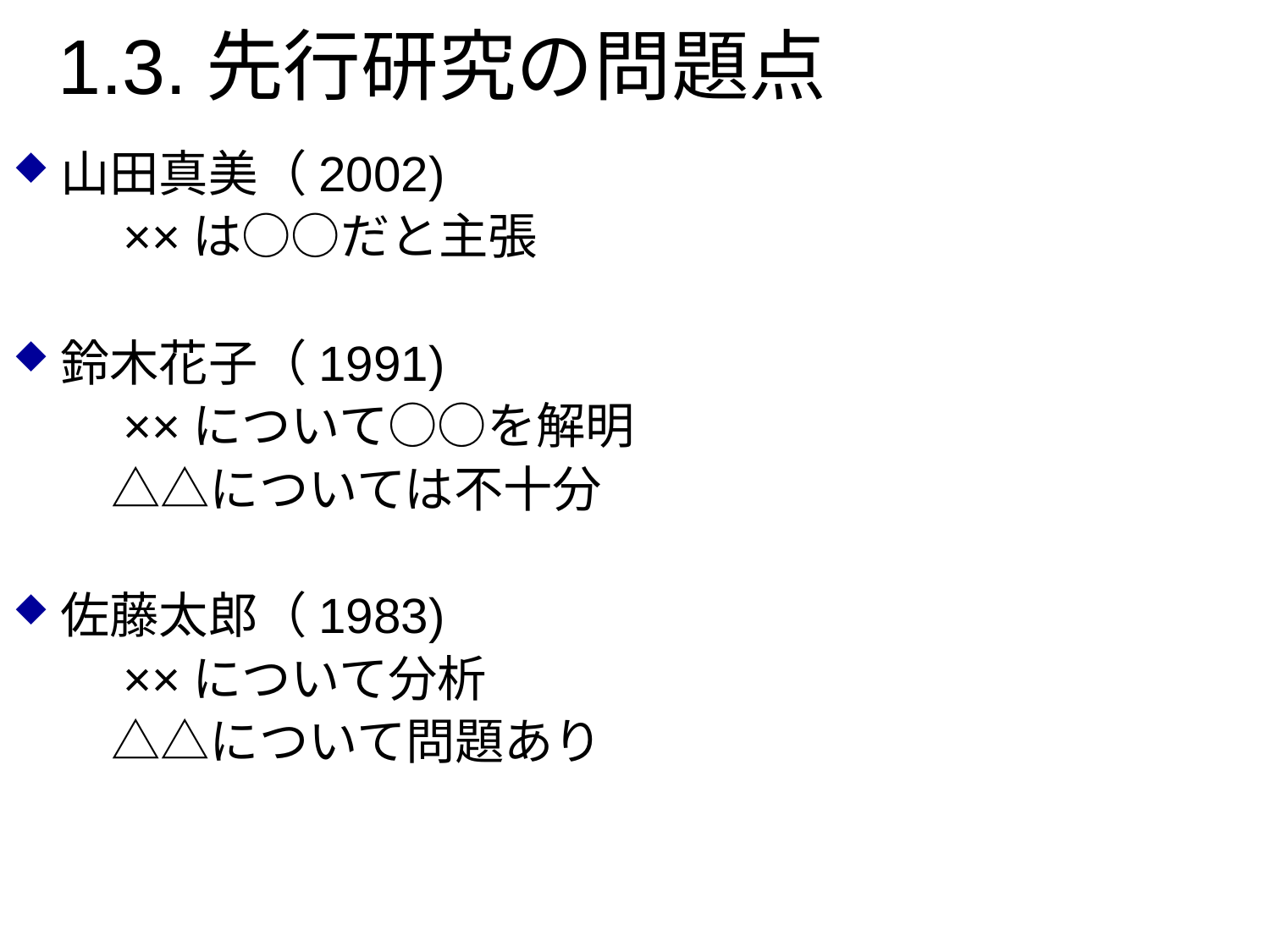

# 1.3.先行研究の問題点
山田真美（2002)
　　××は○○だと主張

鈴木花子（1991)
　　××について○○を解明
　　△△については不十分

佐藤太郎（1983)
　　××について分析
　　△△について問題あり